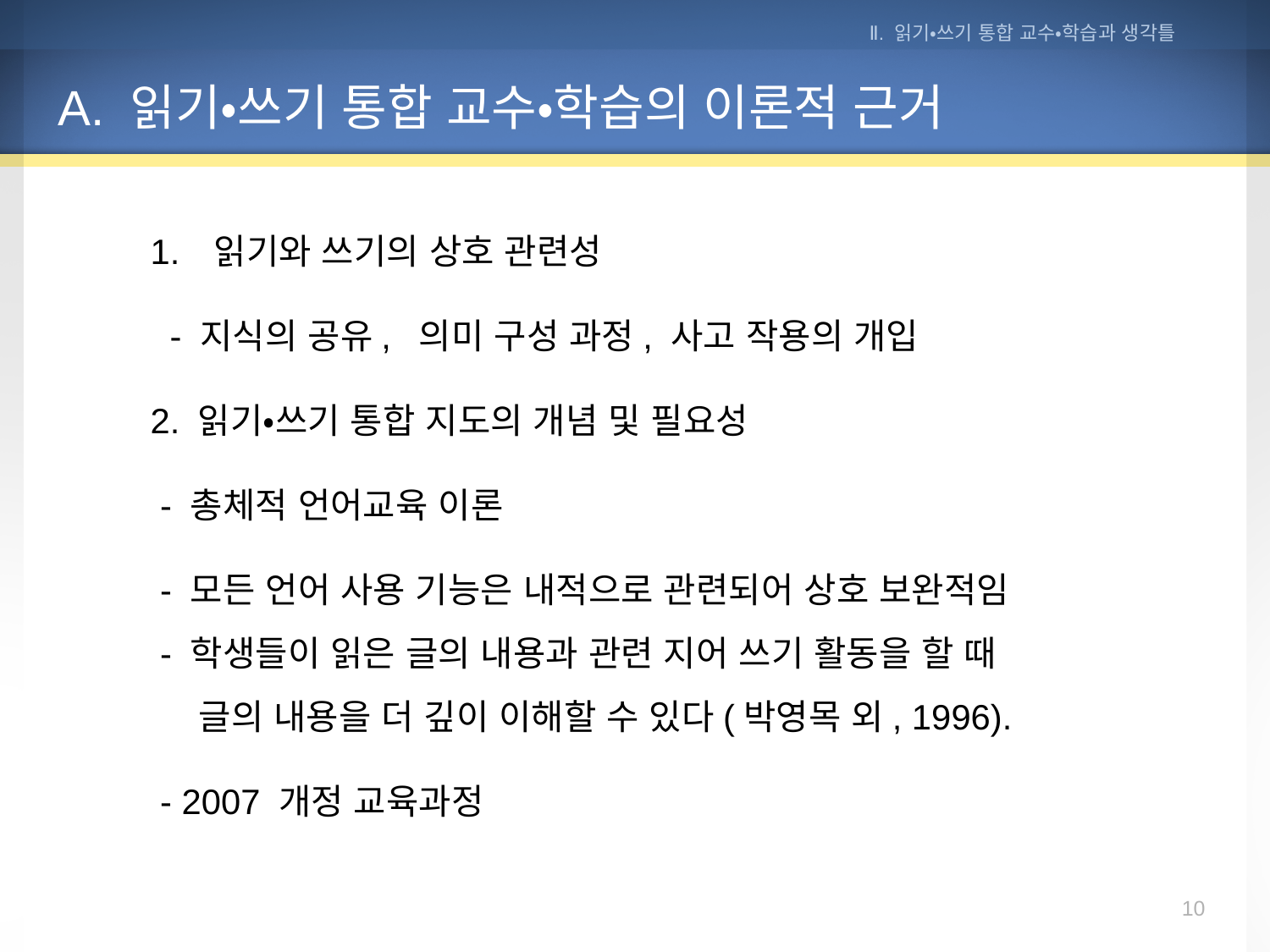

Ⅱ. 읽기•쓰기 통합 교수•학습과 생각틀
A. 읽기•쓰기 통합 교수•학습의 이론적 근거
읽기와 쓰기의 상호 관련성

  - 지식의 공유,  의미 구성 과정, 사고 작용의 개입

2. 읽기•쓰기 통합 지도의 개념 및 필요성

 - 총체적 언어교육 이론

 - 모든 언어 사용 기능은 내적으로 관련되어 상호 보완적임
 - 학생들이 읽은 글의 내용과 관련 지어 쓰기 활동을 할 때
    글의 내용을 더 깊이 이해할 수 있다(박영목 외, 1996).
 - 2007 개정 교육과정

10